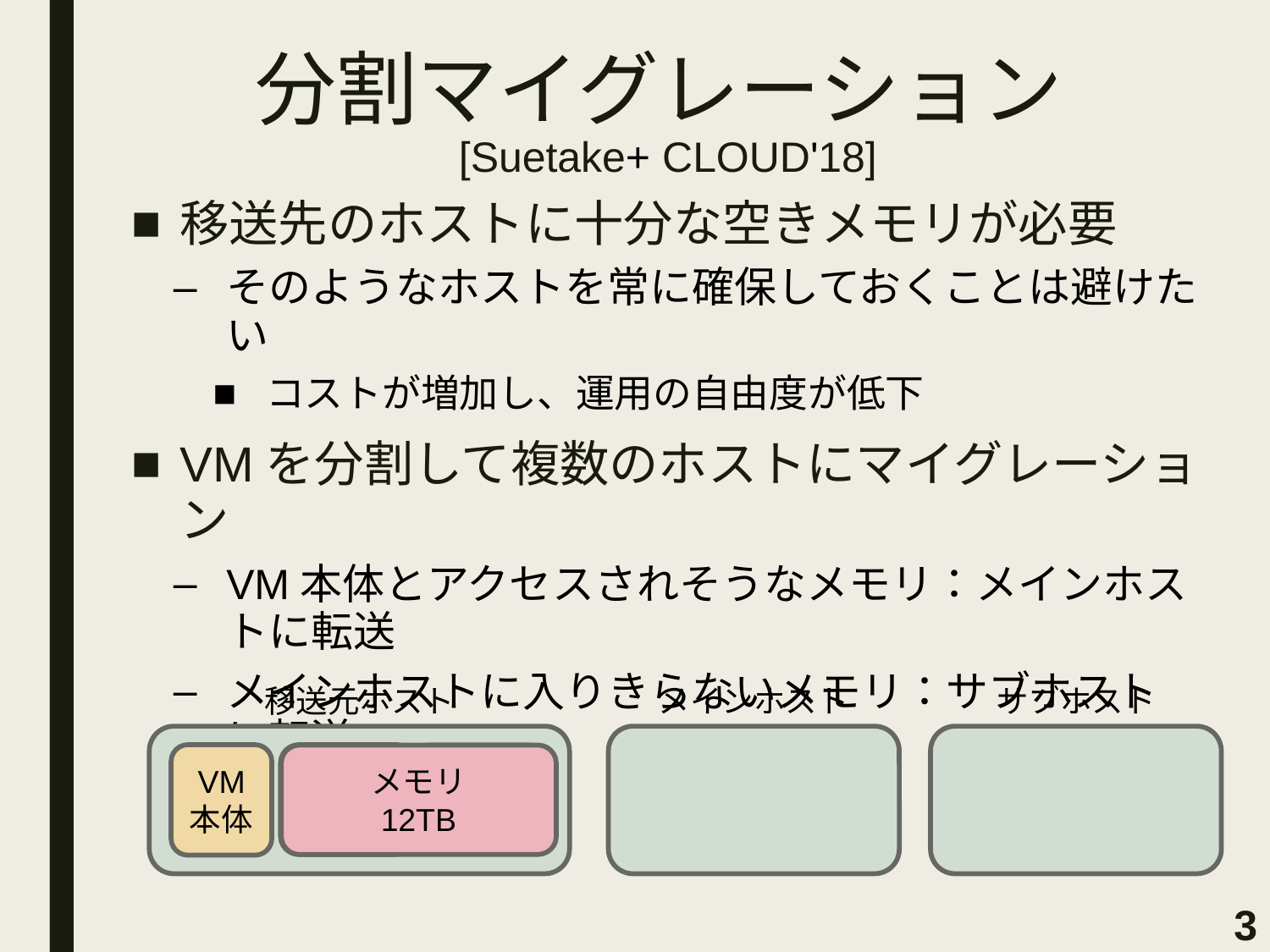

# 分割マイグレーション [Suetake+ CLOUD'18]
移送先のホストに十分な空きメモリが必要
そのようなホストを常に確保しておくことは避けたい
コストが増加し、運用の自由度が低下
VMを分割して複数のホストにマイグレーション
VM本体とアクセスされそうなメモリ：メインホストに転送
メインホストに入りきらないメモリ：サブホストに転送
移送元ホスト
メインホスト
サブホスト

VM
本体
メモリ
6TB
メモリ
12TB
メモリ
6TB
3